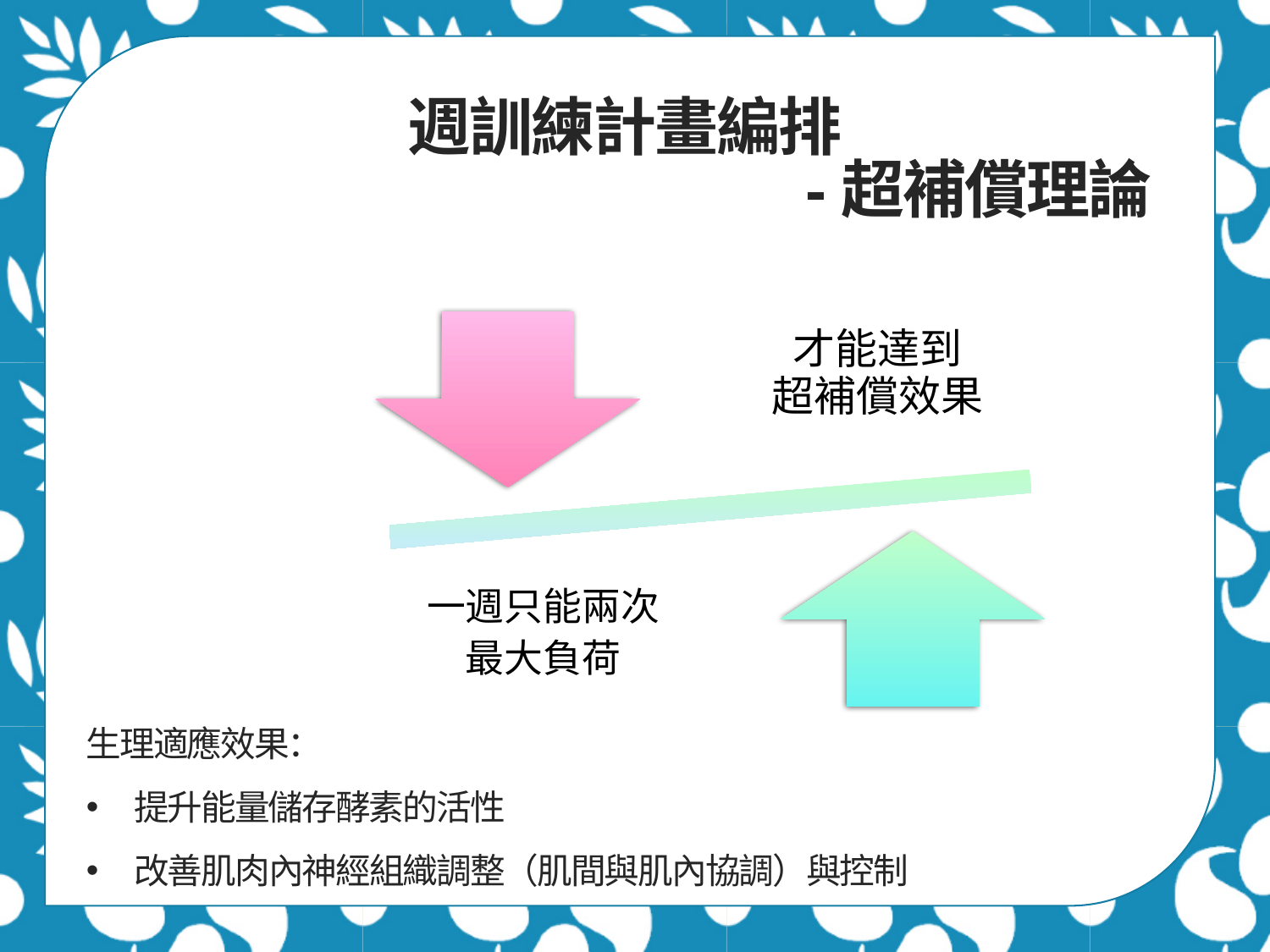

週訓練計畫編排
-超補償理論

才能達到
超補償效果

一週只能兩次
最大負荷
生理適應效果：
提升能量儲存酵素的活性
改善肌肉內神經組織調整（肌間與肌內協調）與控制